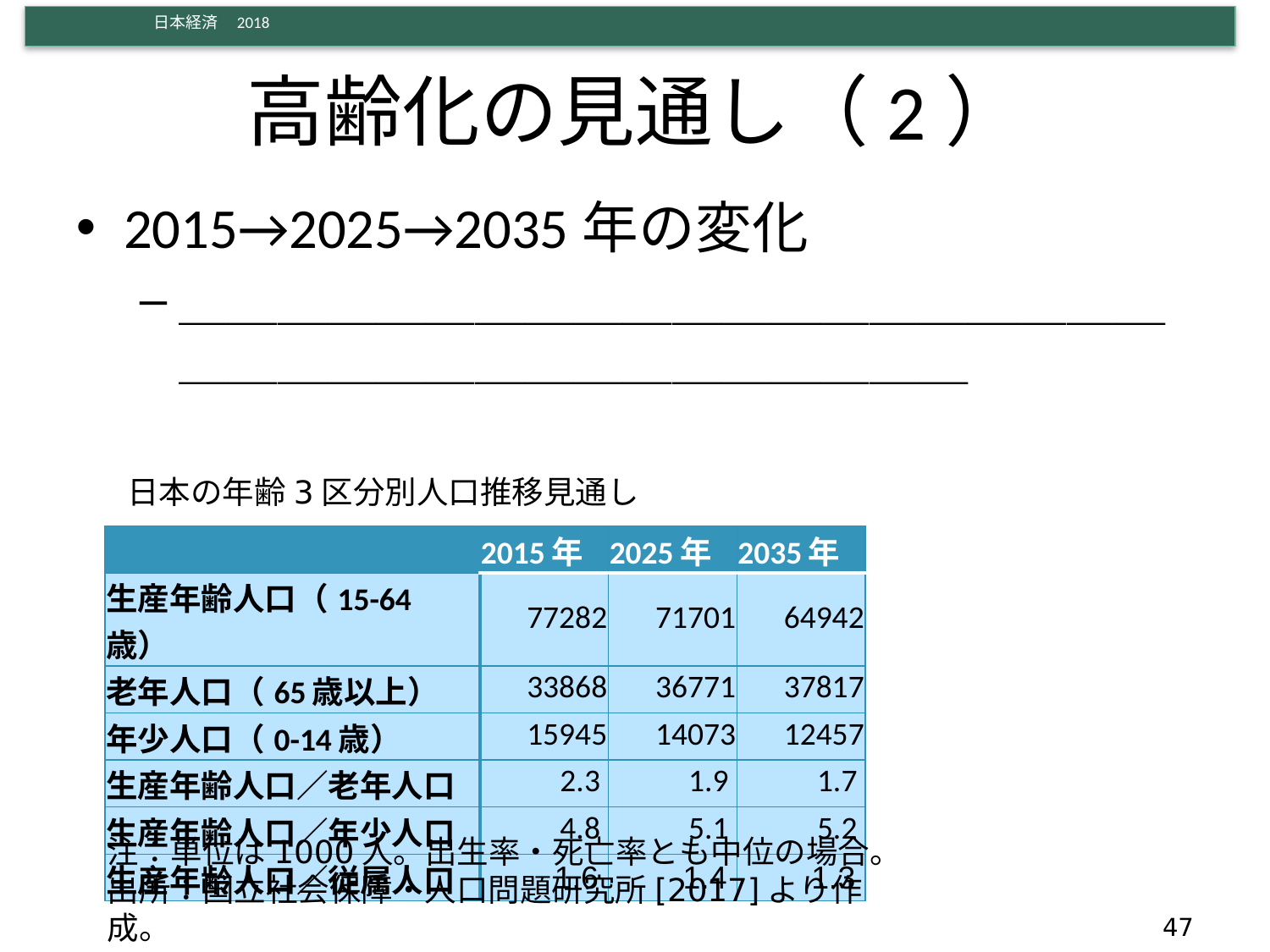

# 高齢化の見通し（2）
2015→2025→2035年の変化
＿＿＿＿＿＿＿＿＿＿＿＿＿＿＿＿＿＿＿＿＿＿＿＿＿＿＿＿＿＿＿＿＿＿＿＿
日本の年齢3区分別人口推移見通し
|  | 2015年 | 2025年 | 2035年 |
| --- | --- | --- | --- |
| 生産年齢人口（15-64歳） | 77282 | 71701 | 64942 |
| 老年人口（65歳以上） | 33868 | 36771 | 37817 |
| 年少人口（0-14歳） | 15945 | 14073 | 12457 |
| 生産年齢人口／老年人口 | 2.3 | 1.9 | 1.7 |
| 生産年齢人口／年少人口 | 4.8 | 5.1 | 5.2 |
| 生産年齢人口／従属人口 | 1.6 | 1.4 | 1.3 |
注：単位は1000人。出生率・死亡率とも中位の場合。
出所：国立社会保障・人口問題研究所[2017]より作成。
47